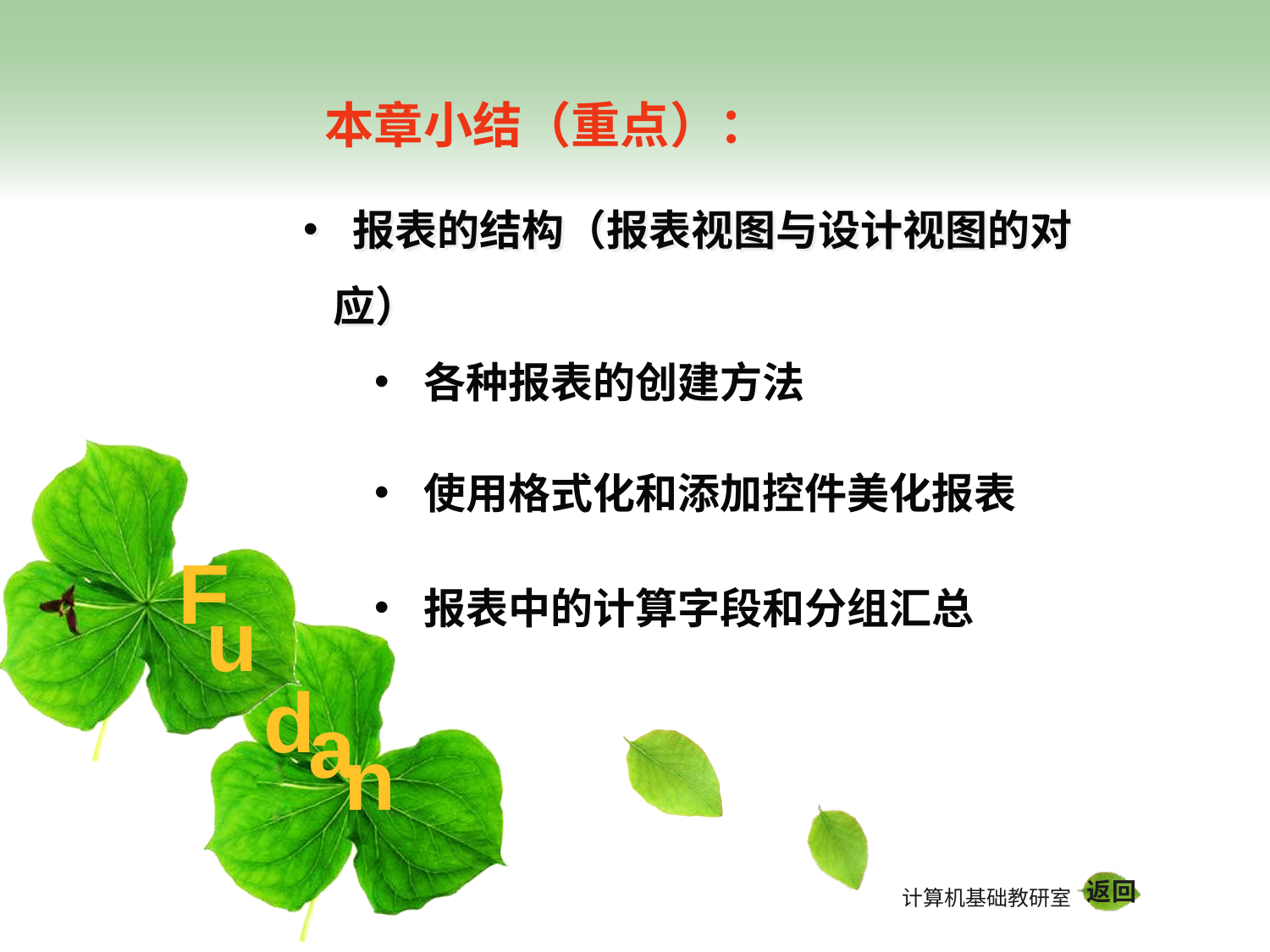

本章小结（重点）：
# 报表的结构（报表视图与设计视图的对应）
 各种报表的创建方法
 使用格式化和添加控件美化报表
 报表中的计算字段和分组汇总
返回